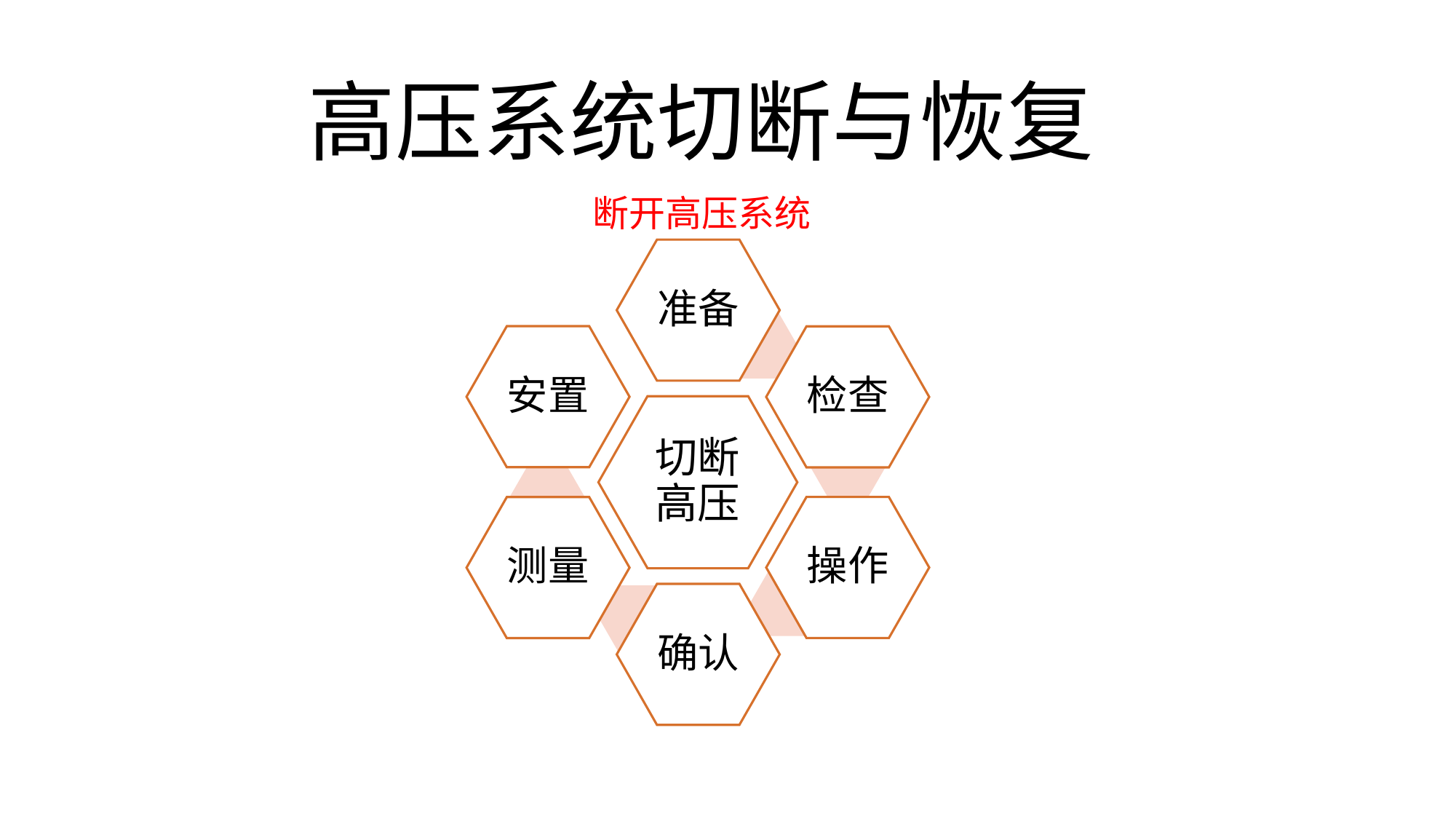

高压系统切断与恢复
断开高压系统

切断高压
准备
检查
操作
确认
测量
安置